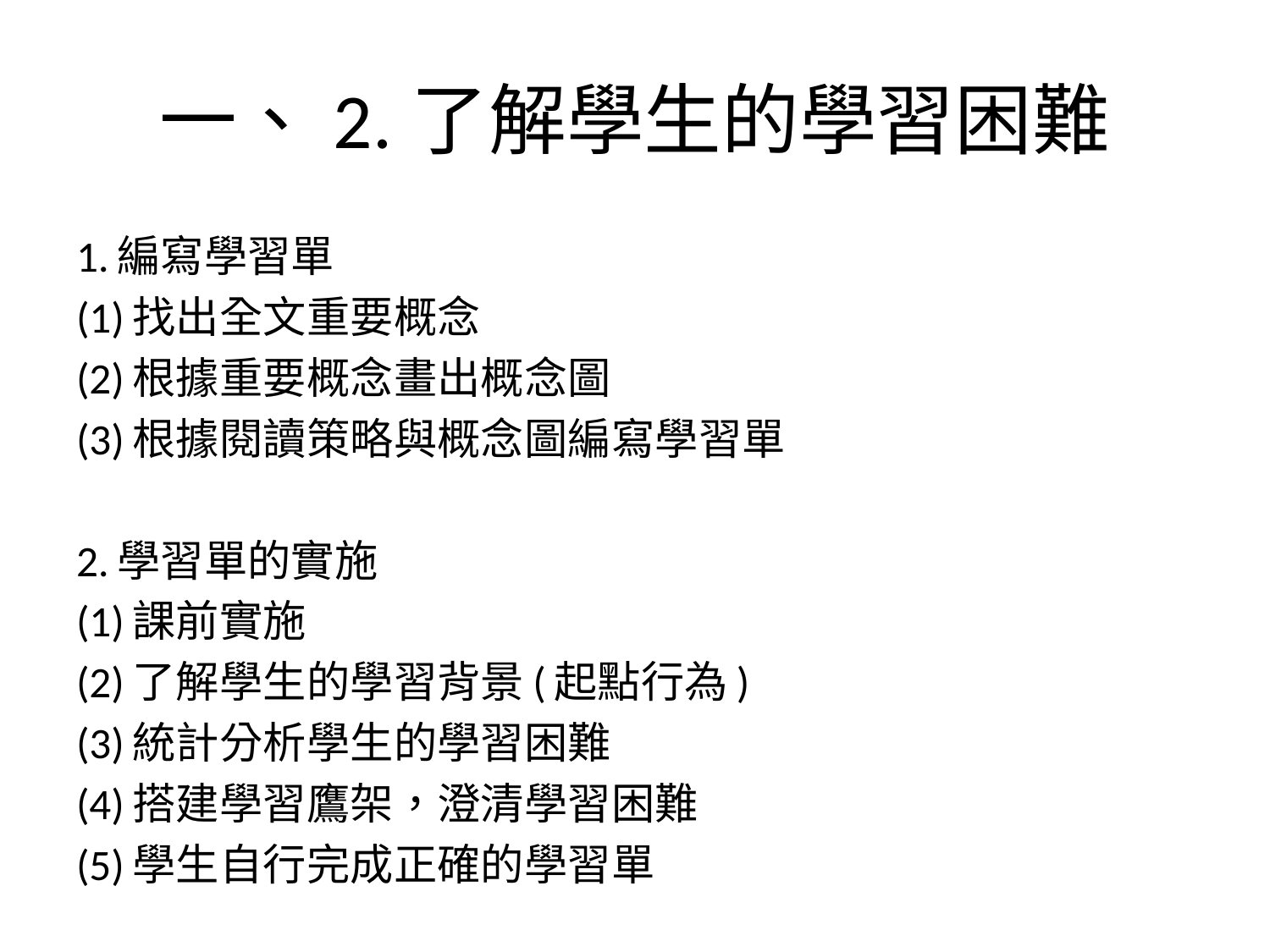

# 一、2.了解學生的學習困難
1.編寫學習單
(1)找出全文重要概念
(2)根據重要概念畫出概念圖
(3)根據閱讀策略與概念圖編寫學習單

2.學習單的實施
(1)課前實施
(2)了解學生的學習背景(起點行為)
(3)統計分析學生的學習困難
(4)搭建學習鷹架，澄清學習困難
(5)學生自行完成正確的學習單